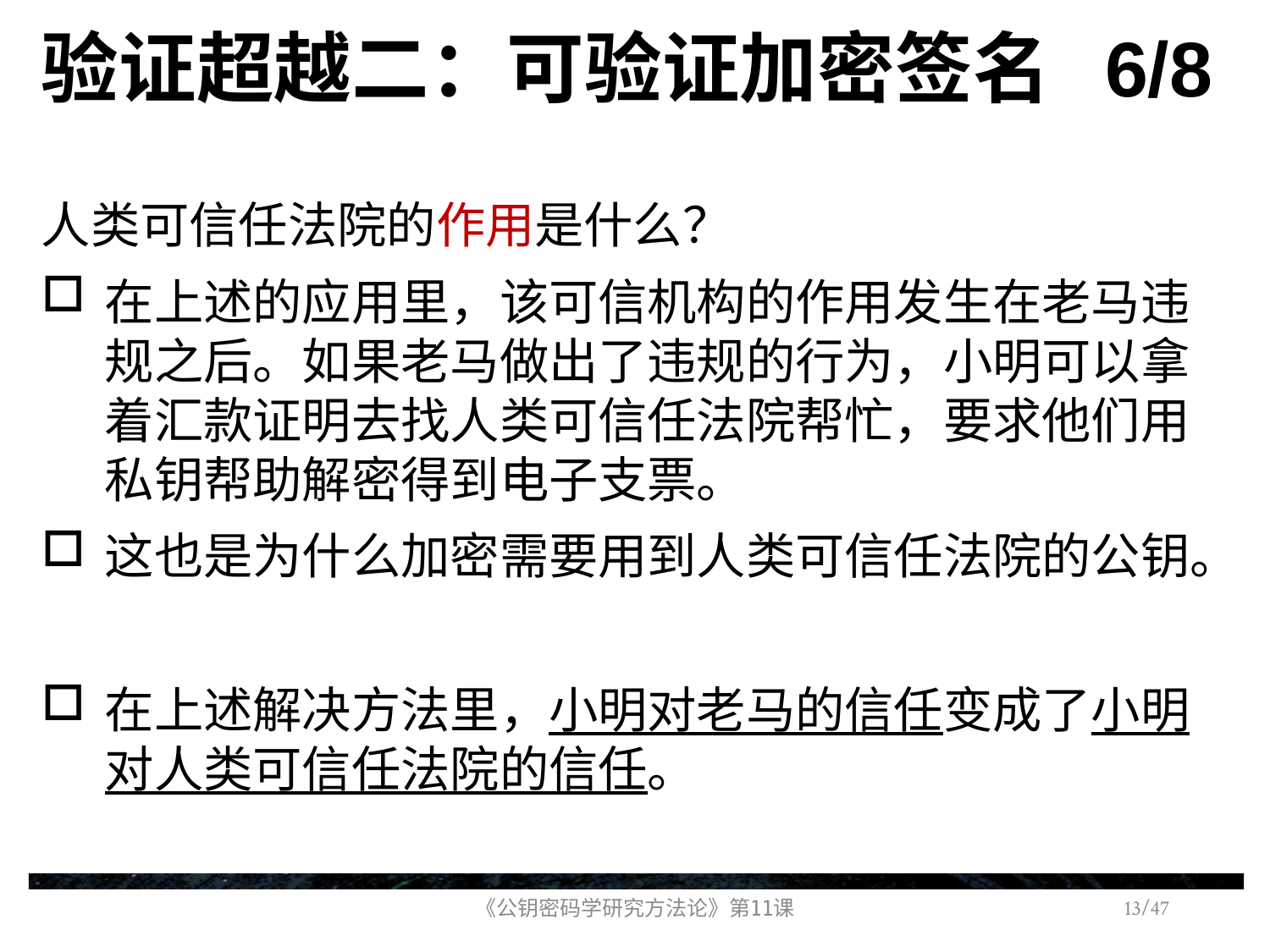

# 验证超越二：可验证加密签名  6/8
人类可信任法院的作用是什么？
在上述的应用里，该可信机构的作用发生在老马违规之后。如果老马做出了违规的行为，小明可以拿着汇款证明去找人类可信任法院帮忙，要求他们用私钥帮助解密得到电子支票。
这也是为什么加密需要用到人类可信任法院的公钥。

在上述解决方法里，小明对老马的信任变成了小明对人类可信任法院的信任。

《公钥密码学研究方法论》第11课
13/47